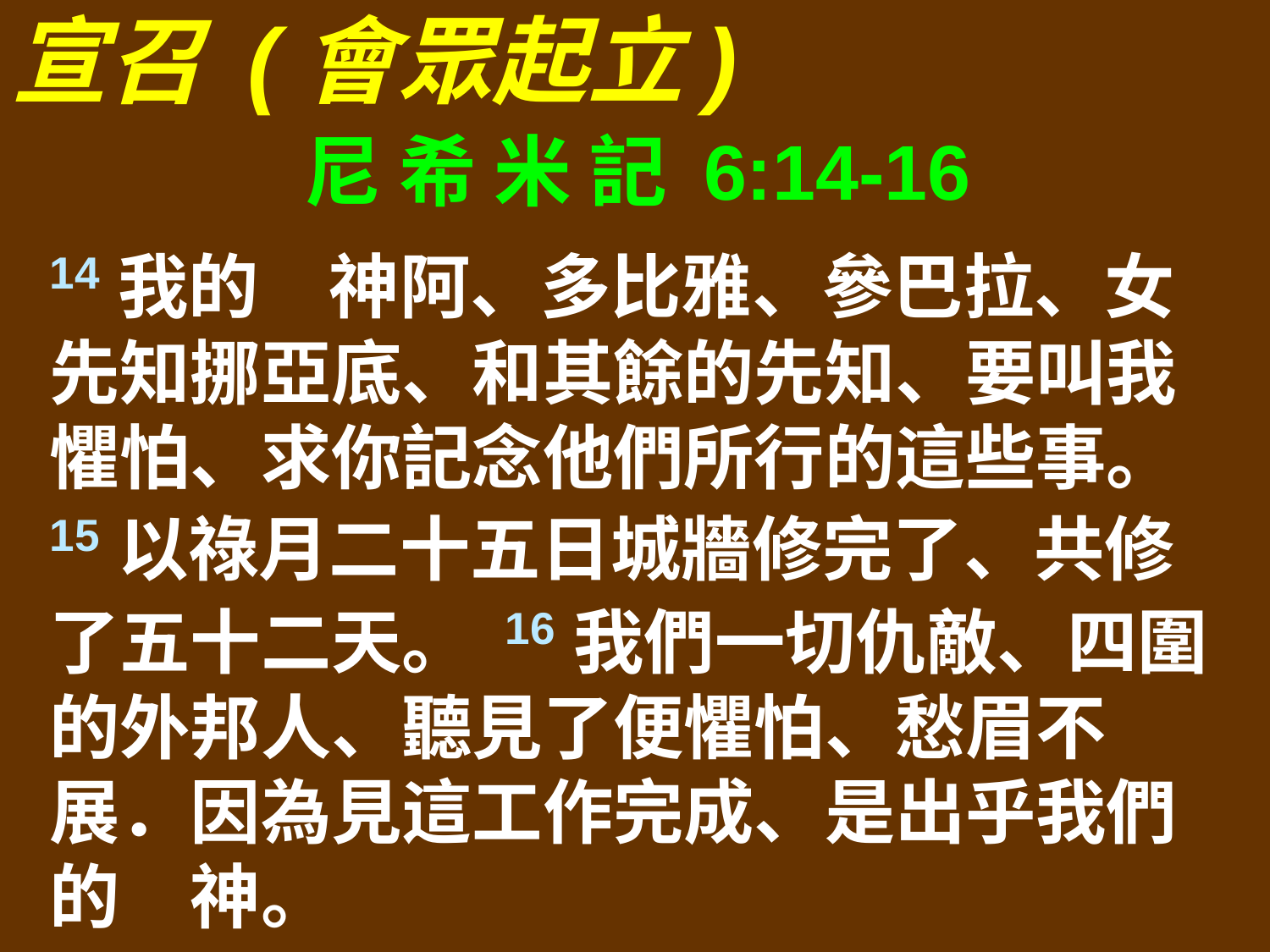

宣召 (會眾起立)
尼 希 米 記 6:14-16
14我的　神阿、多比雅、參巴拉、女先知挪亞底、和其餘的先知、要叫我懼怕、求你記念他們所行的這些事。 15以祿月二十五日城牆修完了、共修了五十二天。 16我們一切仇敵、四圍的外邦人、聽見了便懼怕、愁眉不展．因為見這工作完成、是出乎我們的　神。